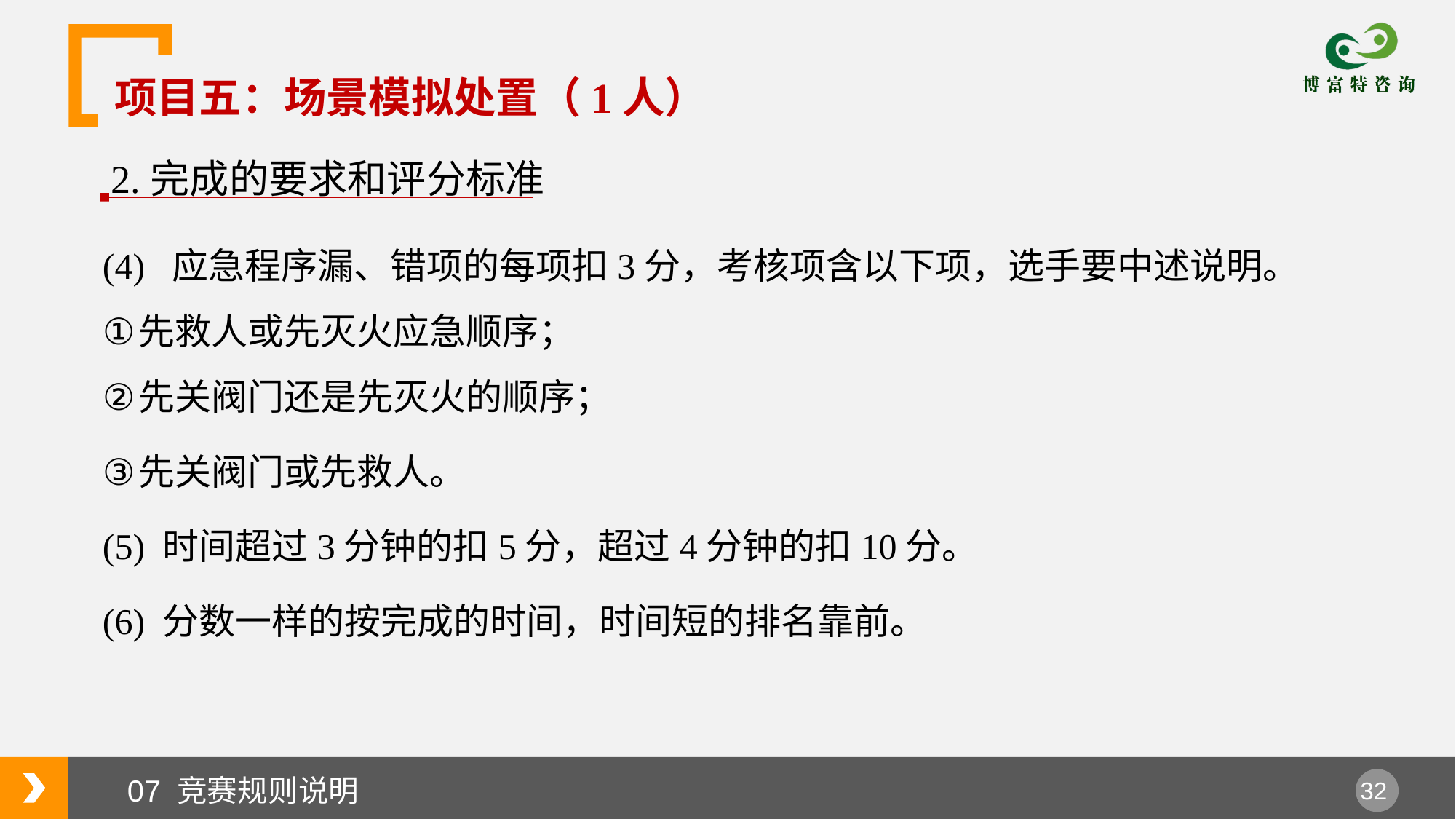

项目五：场景模拟处置（1人）
2.完成的要求和评分标准

(4)  应急程序漏、错项的每项扣3分，考核项含以下项，选手要中述说明。
先救人或先灭火应急顺序；
先关阀门还是先灭火的顺序；
先关阀门或先救人。
(5) 时间超过3分钟的扣5分，超过4分钟的扣10分。
(6) 分数一样的按完成的时间，时间短的排名靠前。